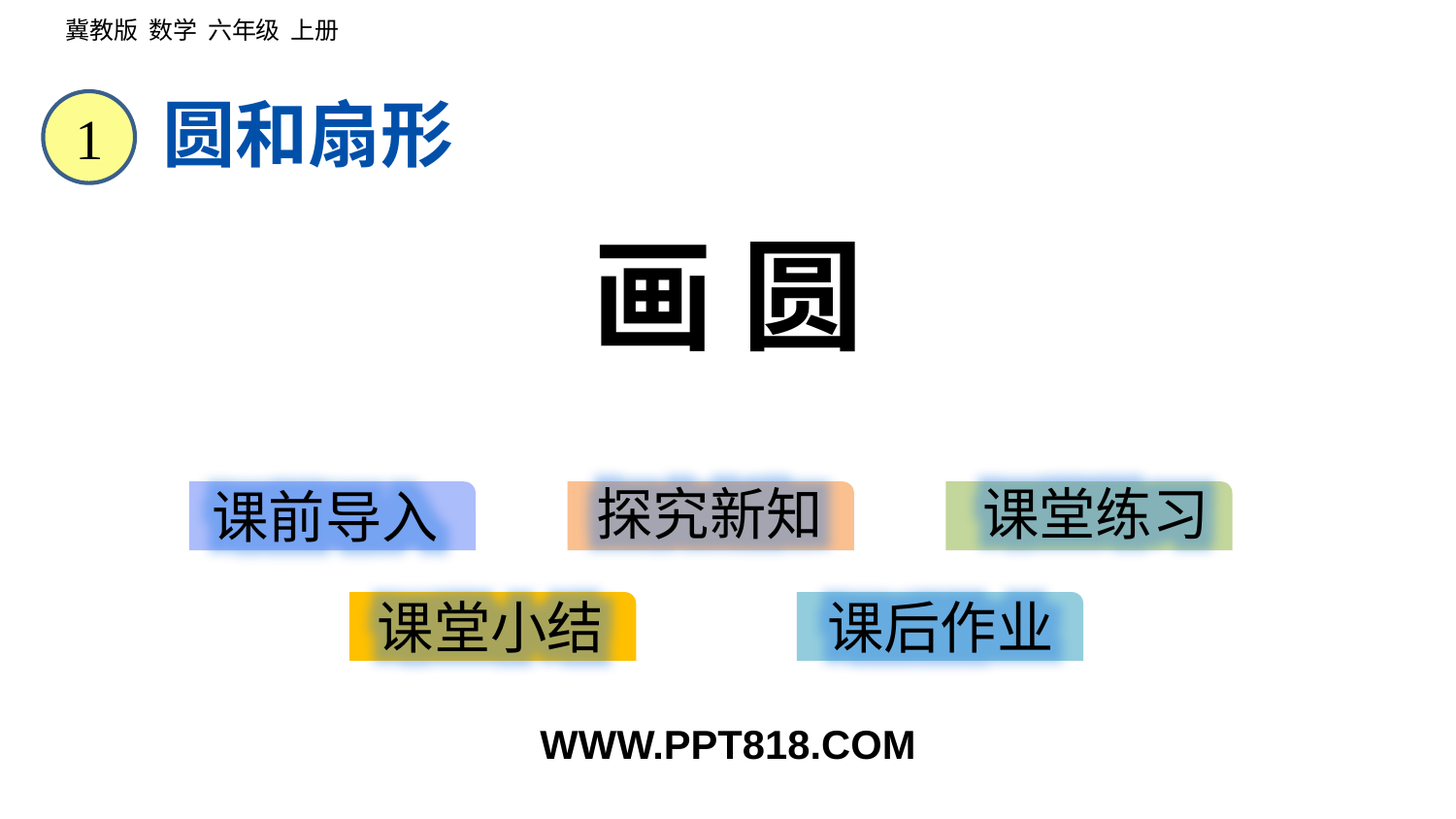

冀教版  数学  六年级  上册

圆和扇形

1
画 圆
探究新知
课堂练习
课前导入

课堂小结
课后作业

WWW.PPT818.COM